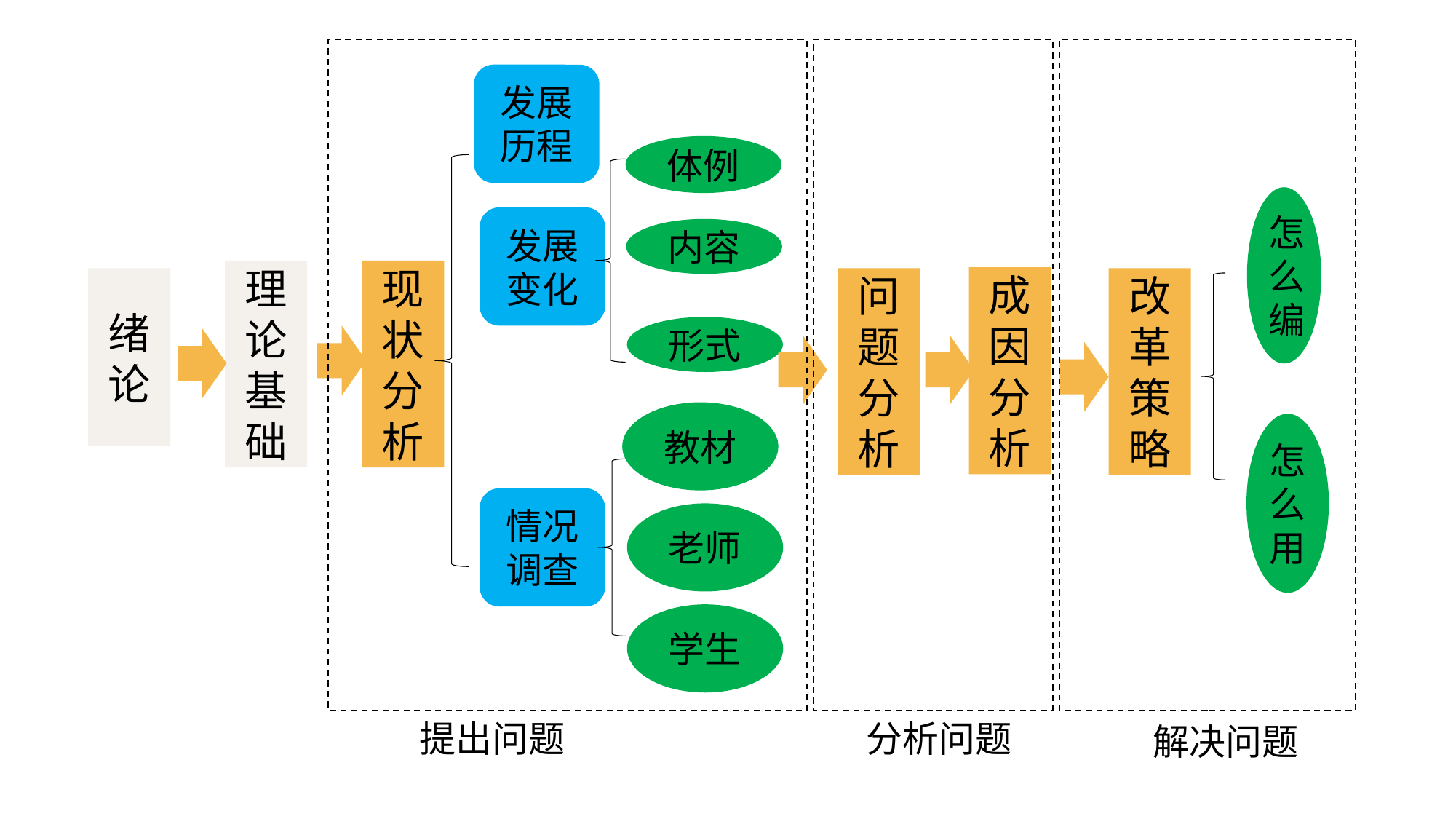

发展历程
体例

怎么编
发展变化
内容
理论基础
现状分析
成因分析
绪论
问题分析
改革策略

形式

教材
怎么用

情况调查
老师
学生
分析问题
提出问题
解决问题